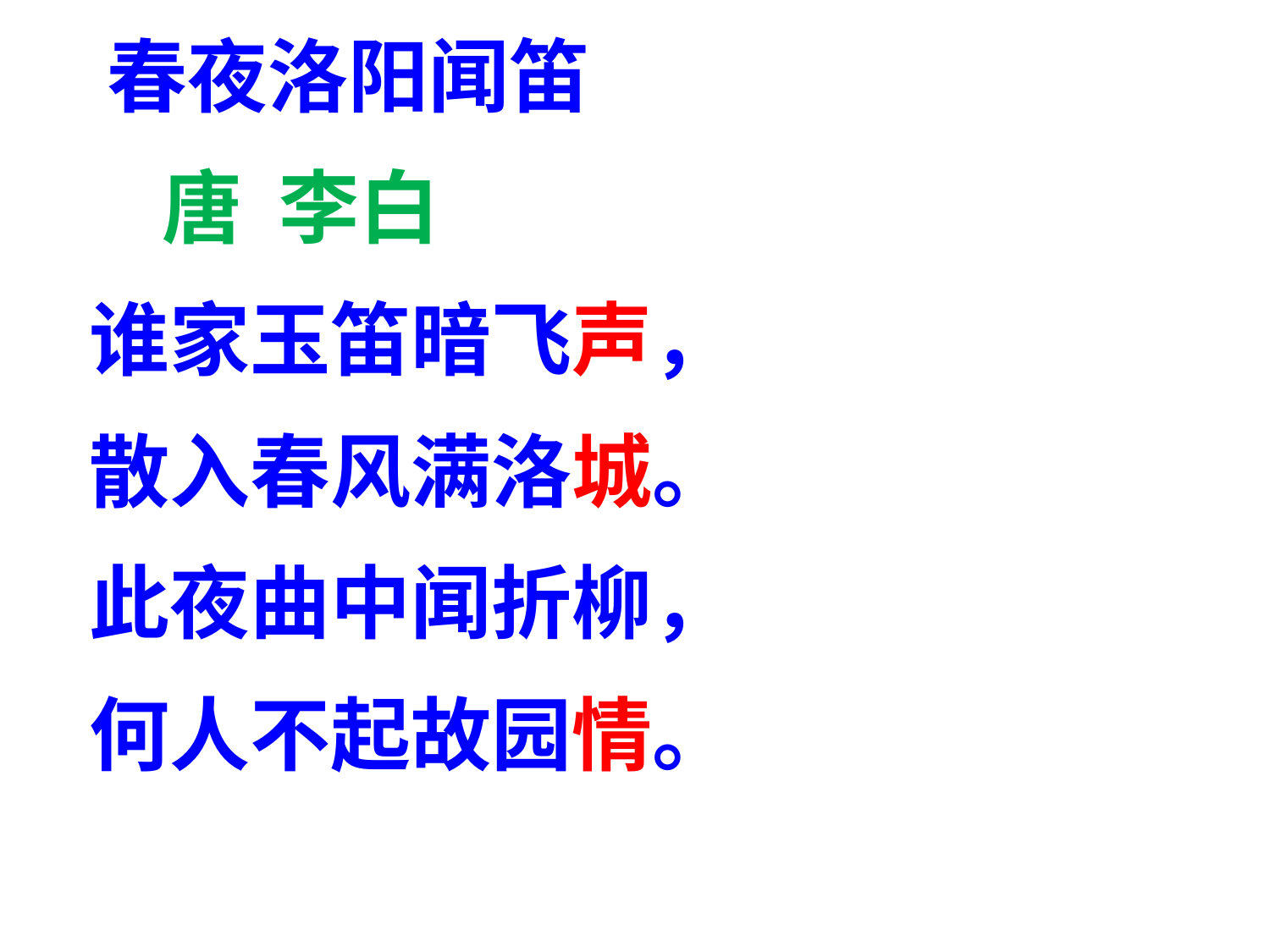

春夜洛阳闻笛
        唐  李白
    谁家玉笛暗飞声，
    散入春风满洛城。
    此夜曲中闻折柳，
    何人不起故园情。